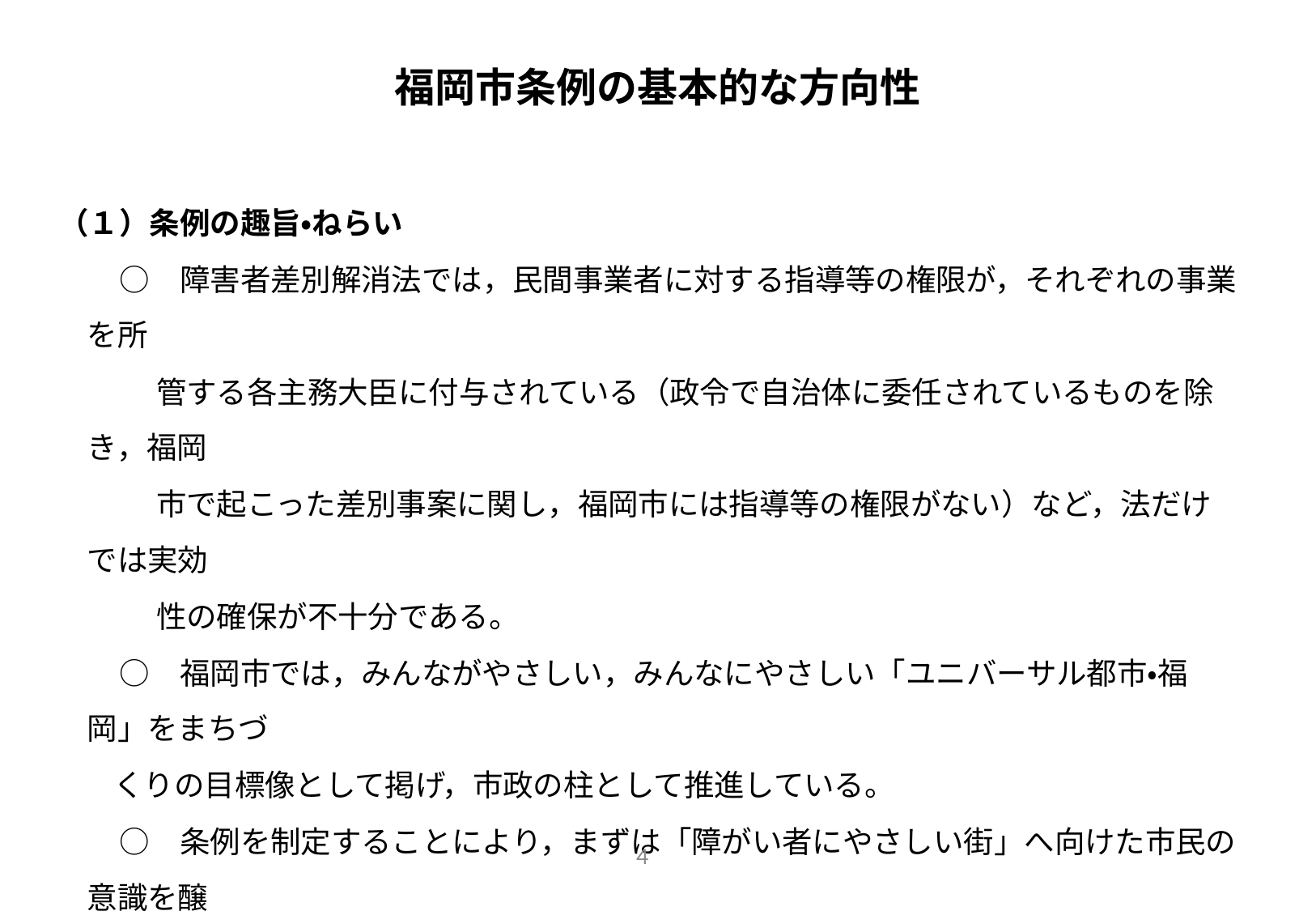

# 福岡市条例の基本的な方向性
（１）条例の趣旨・ねらい
　　○　障害者差別解消法では，民間事業者に対する指導等の権限が，それぞれの事業を所
　　　 管する各主務大臣に付与されている（政令で自治体に委任されているものを除き，福岡
　　　 市で起こった差別事案に関し，福岡市には指導等の権限がない）など，法だけでは実効
　　　 性の確保が不十分である。
　　○　福岡市では，みんながやさしい，みんなにやさしい「ユニバーサル都市・福岡」をまちづ
       くりの目標像として掲げ，市政の柱として推進している。
　　○　条例を制定することにより，まずは「障がい者にやさしい街」へ向けた市民の意識を醸
　　　 成する（いきなり過度な規制的手法はとらない）。
　　○　法の規定の上乗せ等により，「ユニバーサル都市・福岡」にふさわしい効果的な施策を
　　　 推進していく。

４